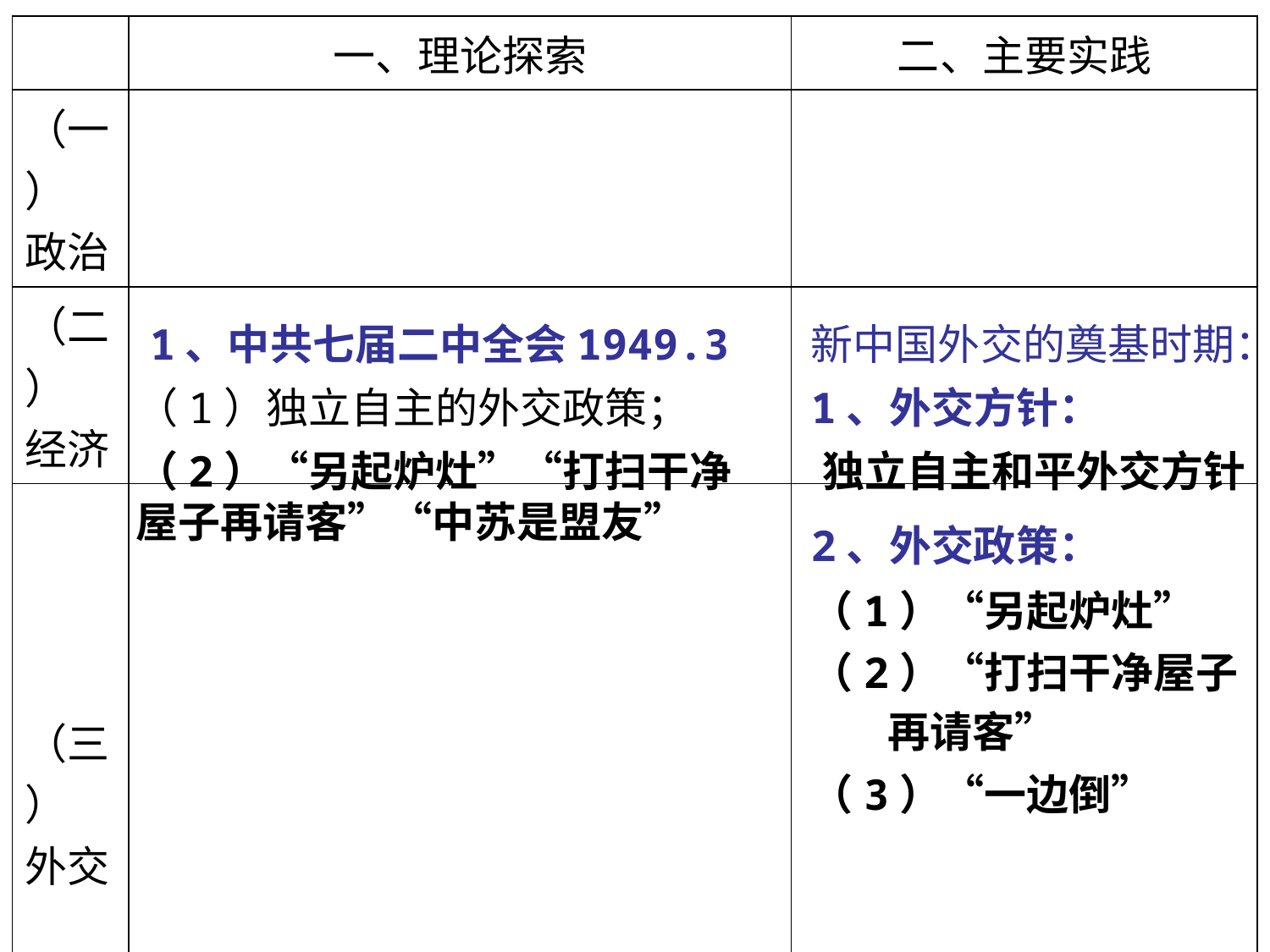

|  | 一、理论探索 | 二、主要实践 |
| --- | --- | --- |
| （一） 政治 |  |  |
| （二） 经济 |  |  |
| （三） 外交 |  |  |
#
1、中共七届二中全会1949.3
新中国外交的奠基时期：

（1）独立自主的外交政策；
1、外交方针：

（2）“另起炉灶”“打扫干净
屋子再请客”“中苏是盟友”
独立自主和平外交方针

2、外交政策：

（1）“另起炉灶”

（2）“打扫干净屋子
       再请客”

（3）“一边倒”